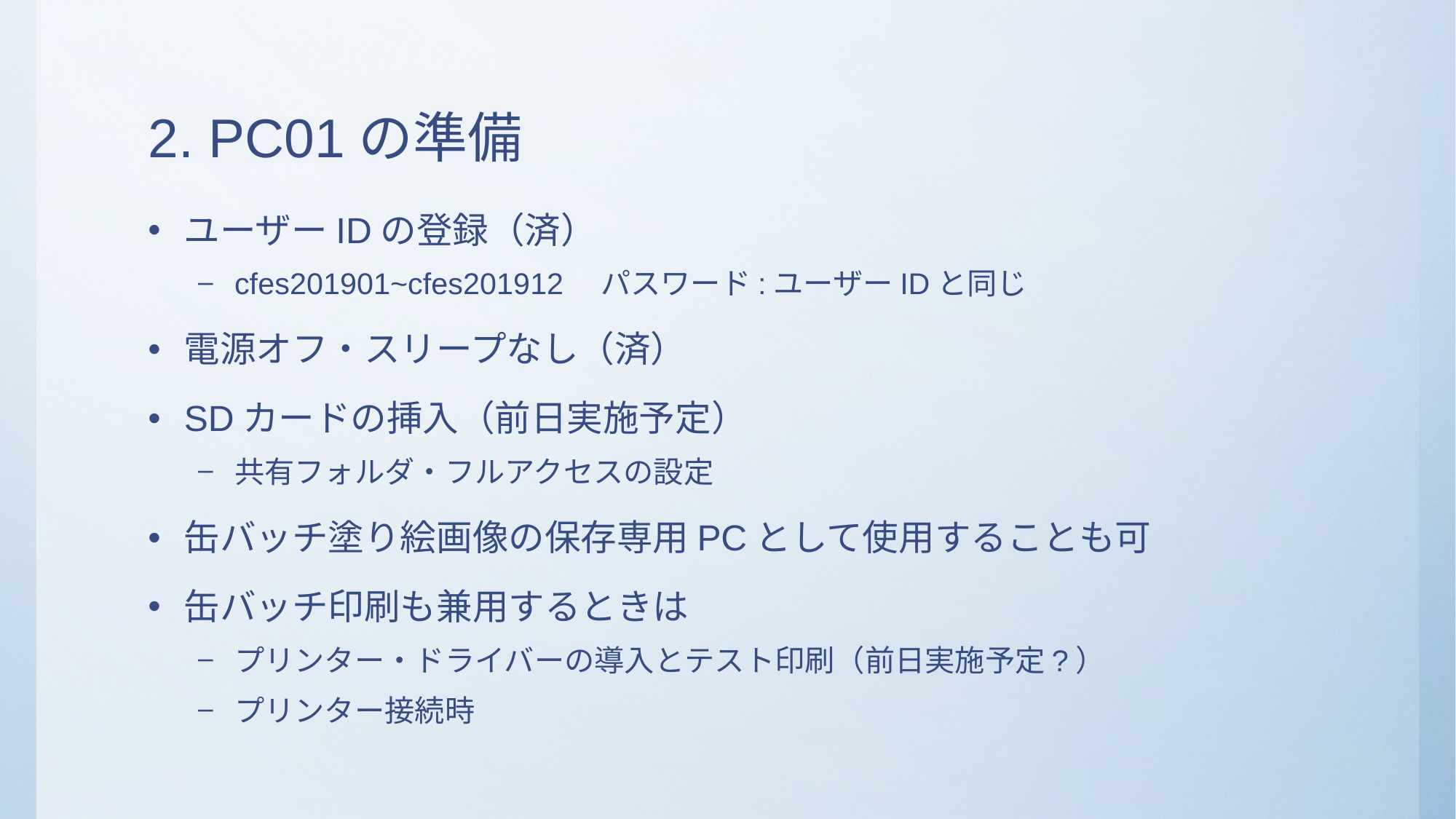

# 2. PC01の準備
ユーザーIDの登録（済）
cfes201901~cfes201912　パスワード:ユーザーIDと同じ
電源オフ・スリープなし（済）
SDカードの挿入（前日実施予定）
共有フォルダ・フルアクセスの設定
缶バッチ塗り絵画像の保存専用PCとして使用することも可
缶バッチ印刷も兼用するときは
プリンター・ドライバーの導入とテスト印刷（前日実施予定?）
プリンター接続時